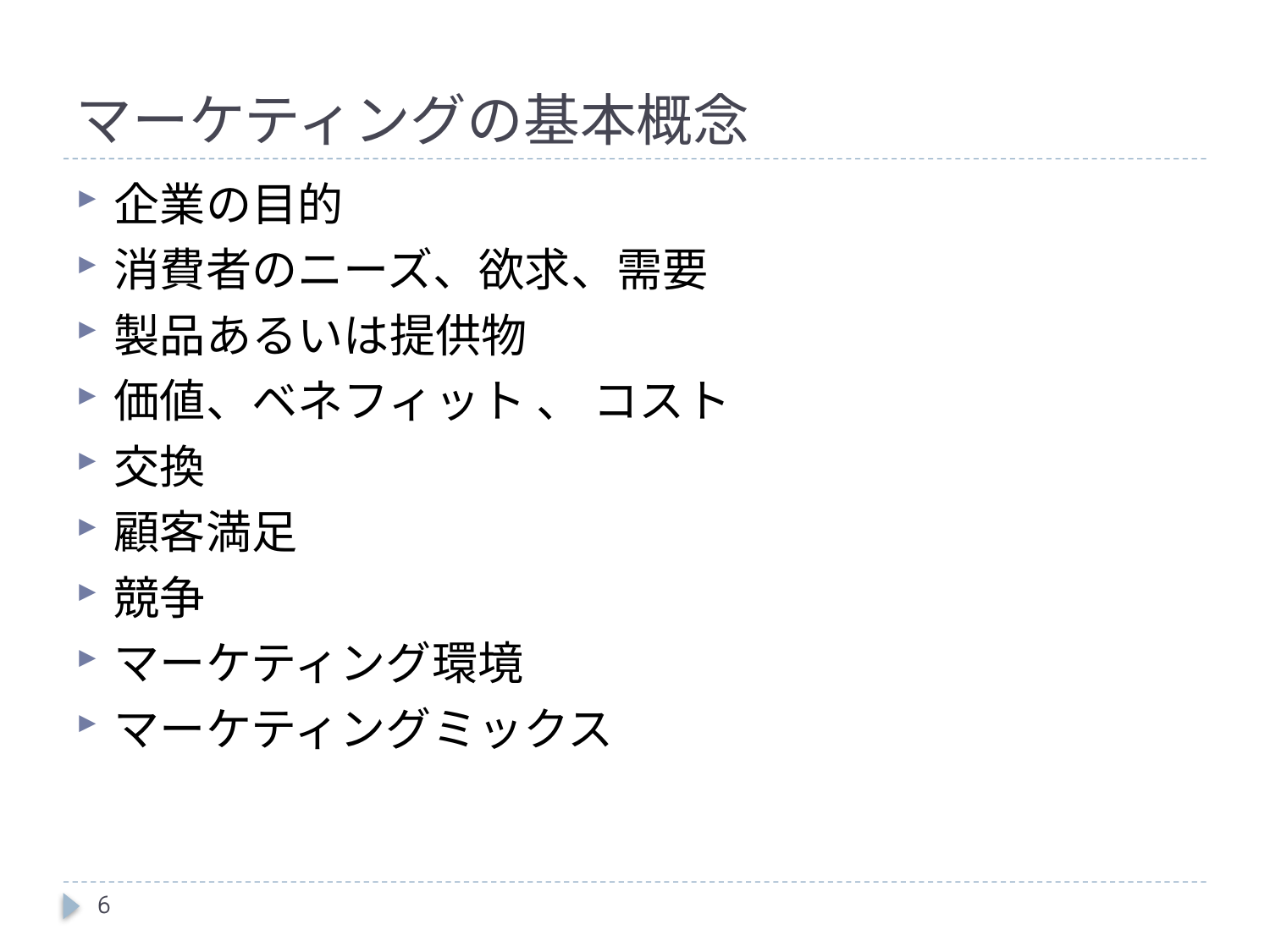

# マーケティングの基本概念
企業の目的
消費者のニーズ、欲求、需要
製品あるいは提供物
価値、ベネフィット 、 コスト
交換
顧客満足
競争
マーケティング環境
マーケティングミックス

6